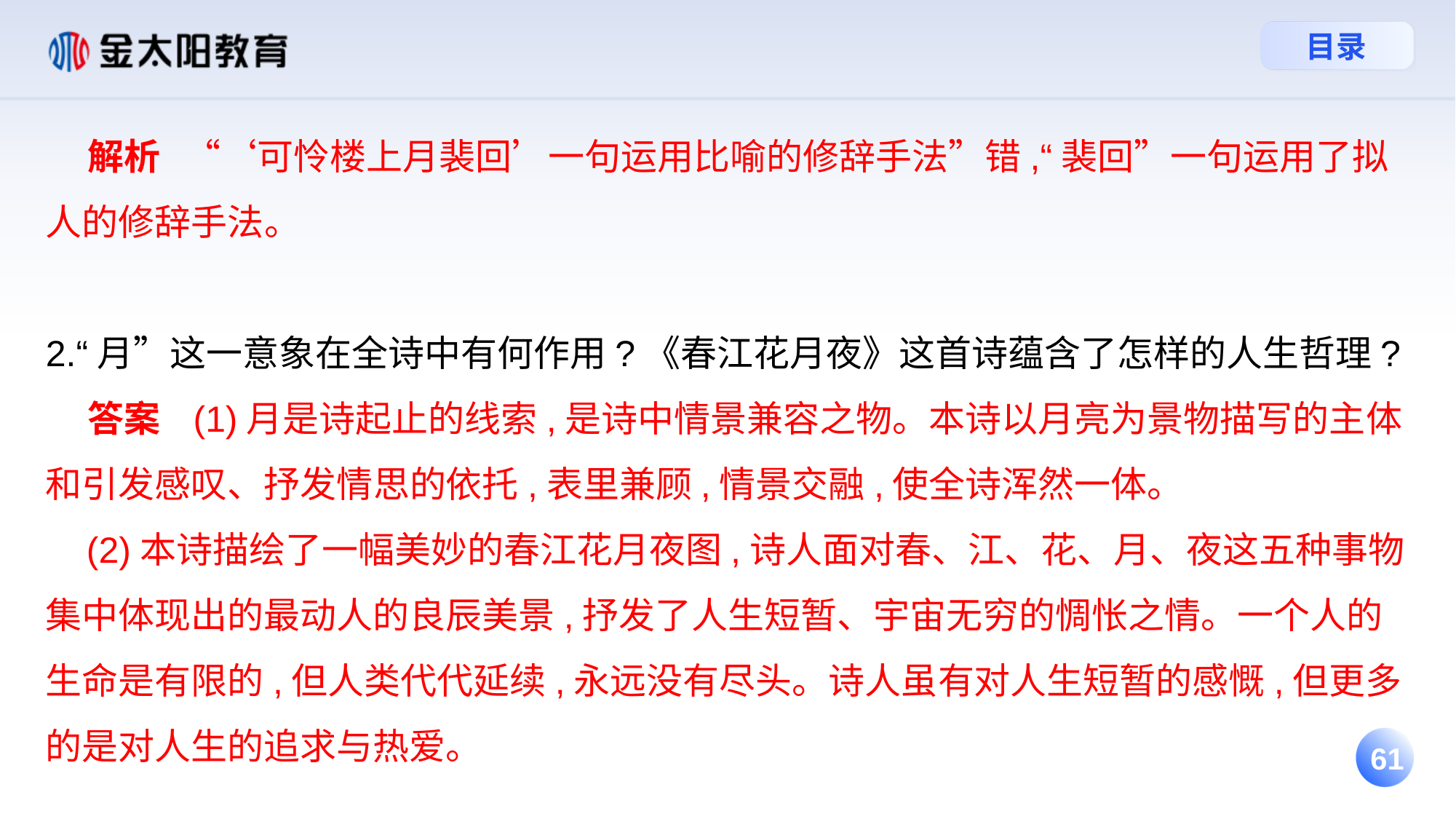

解析   “‘可怜楼上月裴回’一句运用比喻的修辞手法”错,“裴回”一句运用了拟人的修辞手法。

2.“月”这一意象在全诗中有何作用?《春江花月夜》这首诗蕴含了怎样的人生哲理?
    答案   (1)月是诗起止的线索,是诗中情景兼容之物。本诗以月亮为景物描写的主体和引发感叹、抒发情思的依托,表里兼顾,情景交融,使全诗浑然一体。
    (2)本诗描绘了一幅美妙的春江花月夜图,诗人面对春、江、花、月、夜这五种事物集中体现出的最动人的良辰美景,抒发了人生短暂、宇宙无穷的惆怅之情。一个人的生命是有限的,但人类代代延续,永远没有尽头。诗人虽有对人生短暂的感慨,但更多的是对人生的追求与热爱。